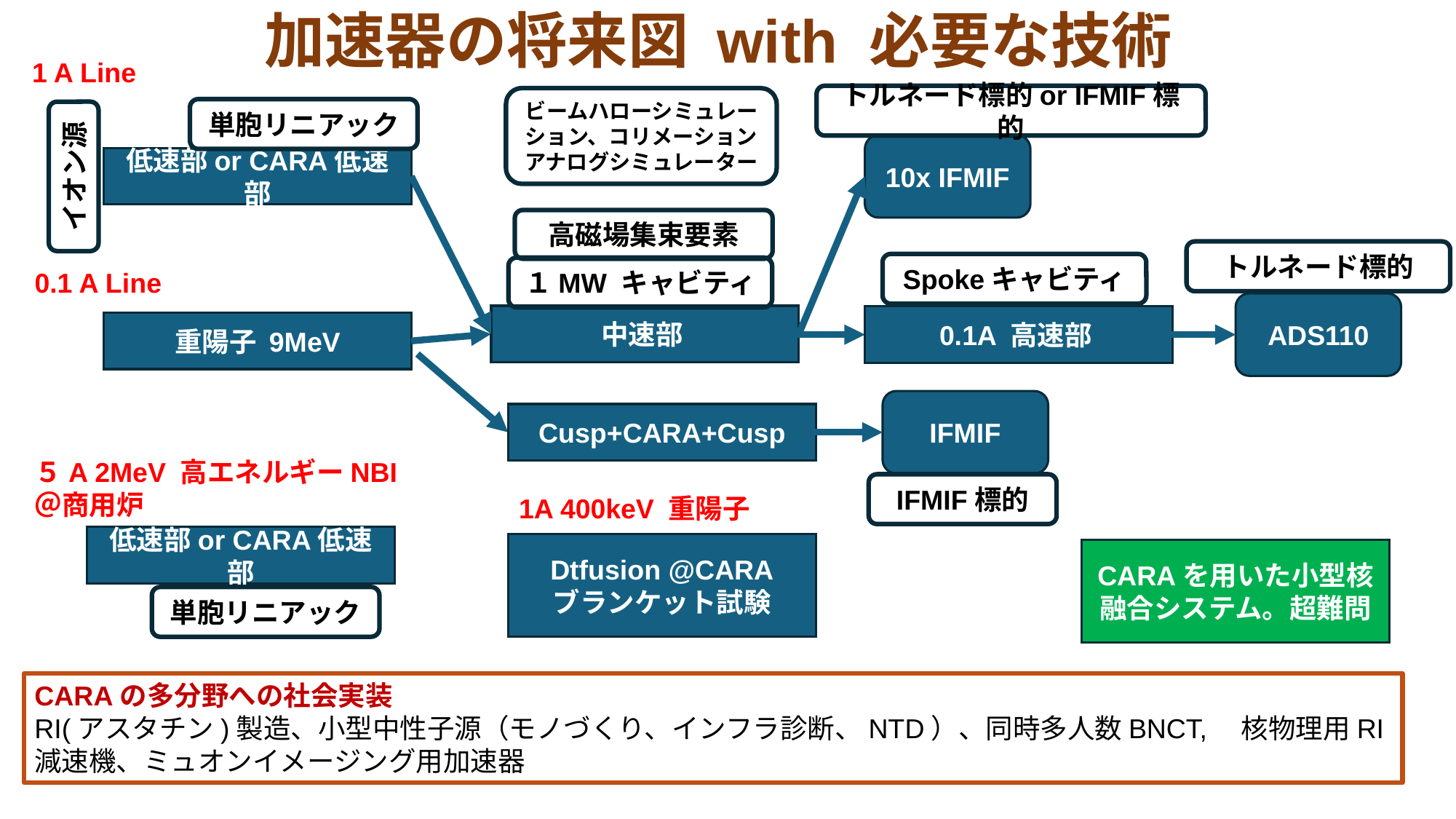

# 加速器の将来図 with 必要な技術
1 A Line
トルネード標的or IFMIF標的
ビームハローシミュレーション、コリメーション
アナログシミュレーター
単胞リニアック
10x IFMIF
低速部or CARA低速部
イオン源
高磁場集束要素
トルネード標的
Spokeキャビティ
１MW キャビティ
0.1 A Line
ADS110
中速部
0.1A 高速部
重陽子 9MeV
IFMIF
Cusp+CARA+Cusp
５A 2MeV 高エネルギーNBI＠商用炉
IFMIF標的
1A 400keV 重陽子
低速部or CARA低速部
Dtfusion @CARA
ブランケット試験
CARAを用いた小型核融合システム。超難問
単胞リニアック
CARAの多分野への社会実装
RI(アスタチン)製造、小型中性子源（モノづくり、インフラ診断、NTD）、同時多人数BNCT,　核物理用RI減速機、ミュオンイメージング用加速器